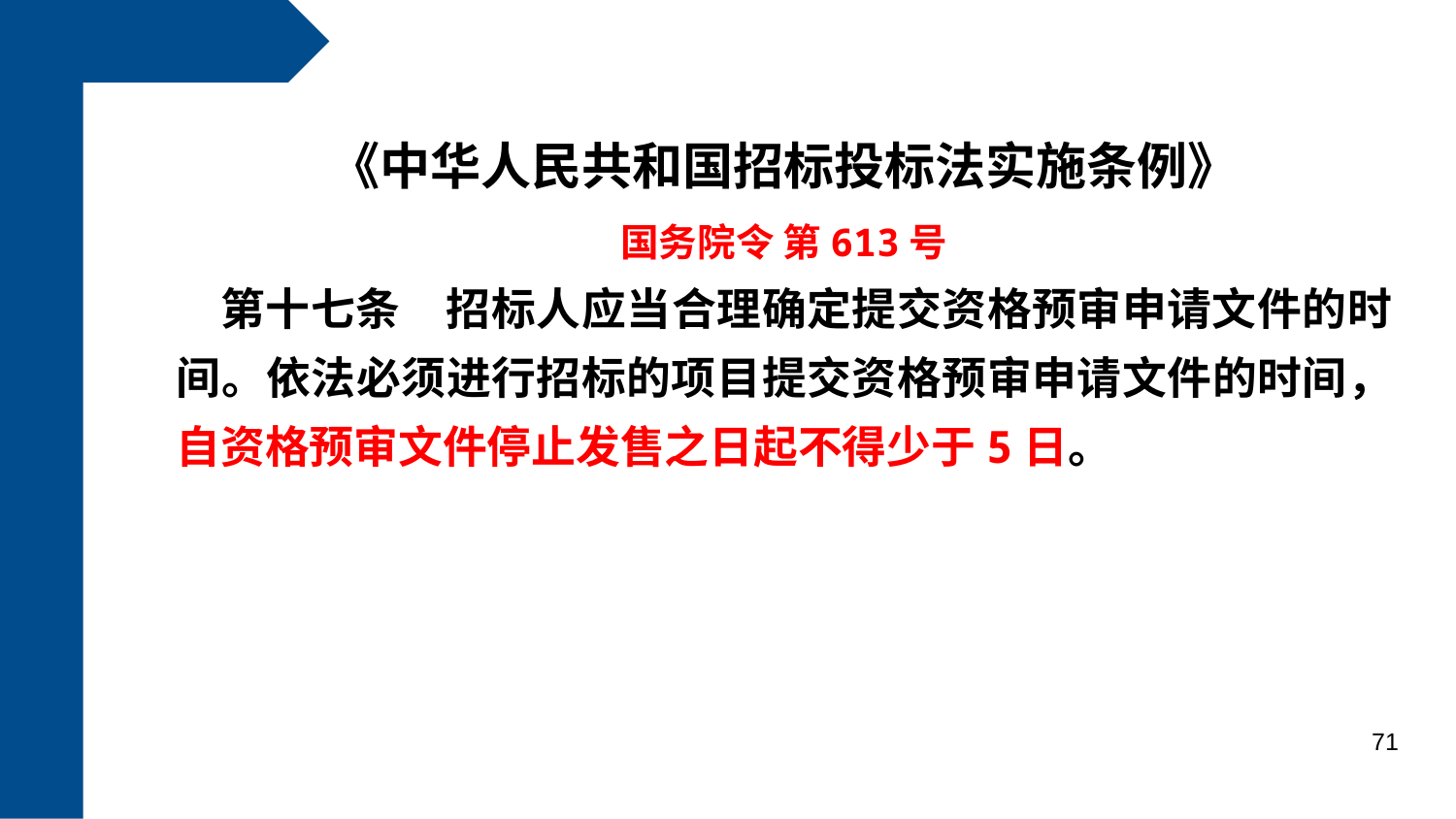

《中华人民共和国招标投标法实施条例》
国务院令 第613号
第十七条　招标人应当合理确定提交资格预审申请文件的时间。依法必须进行招标的项目提交资格预审申请文件的时间，自资格预审文件停止发售之日起不得少于5日。
71